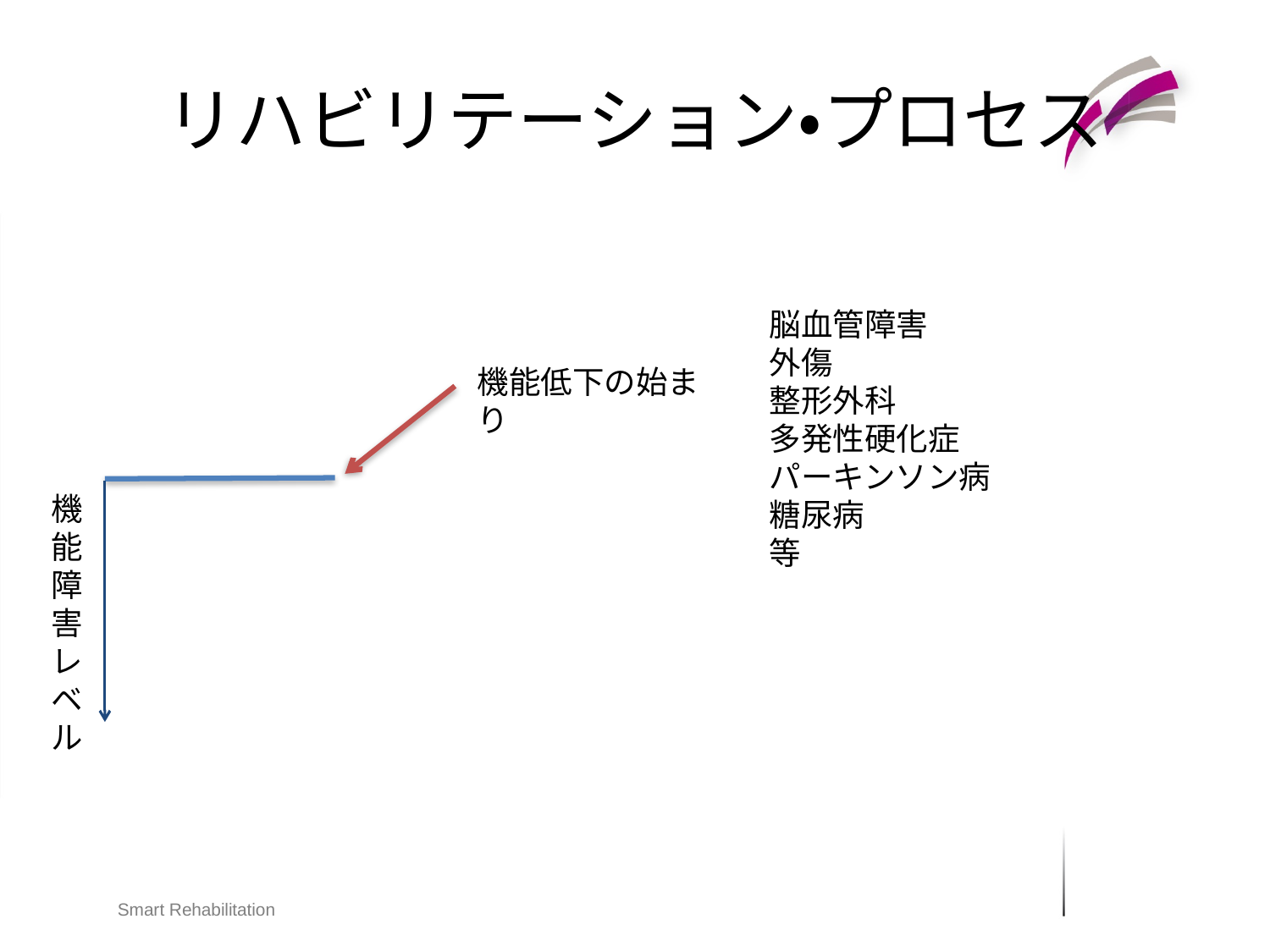

# リハビリテーション・プロセス
脳血管障害
外傷
整形外科
多発性硬化症
パーキンソン病
糖尿病
等
機能低下の始まり
機能障害レベル